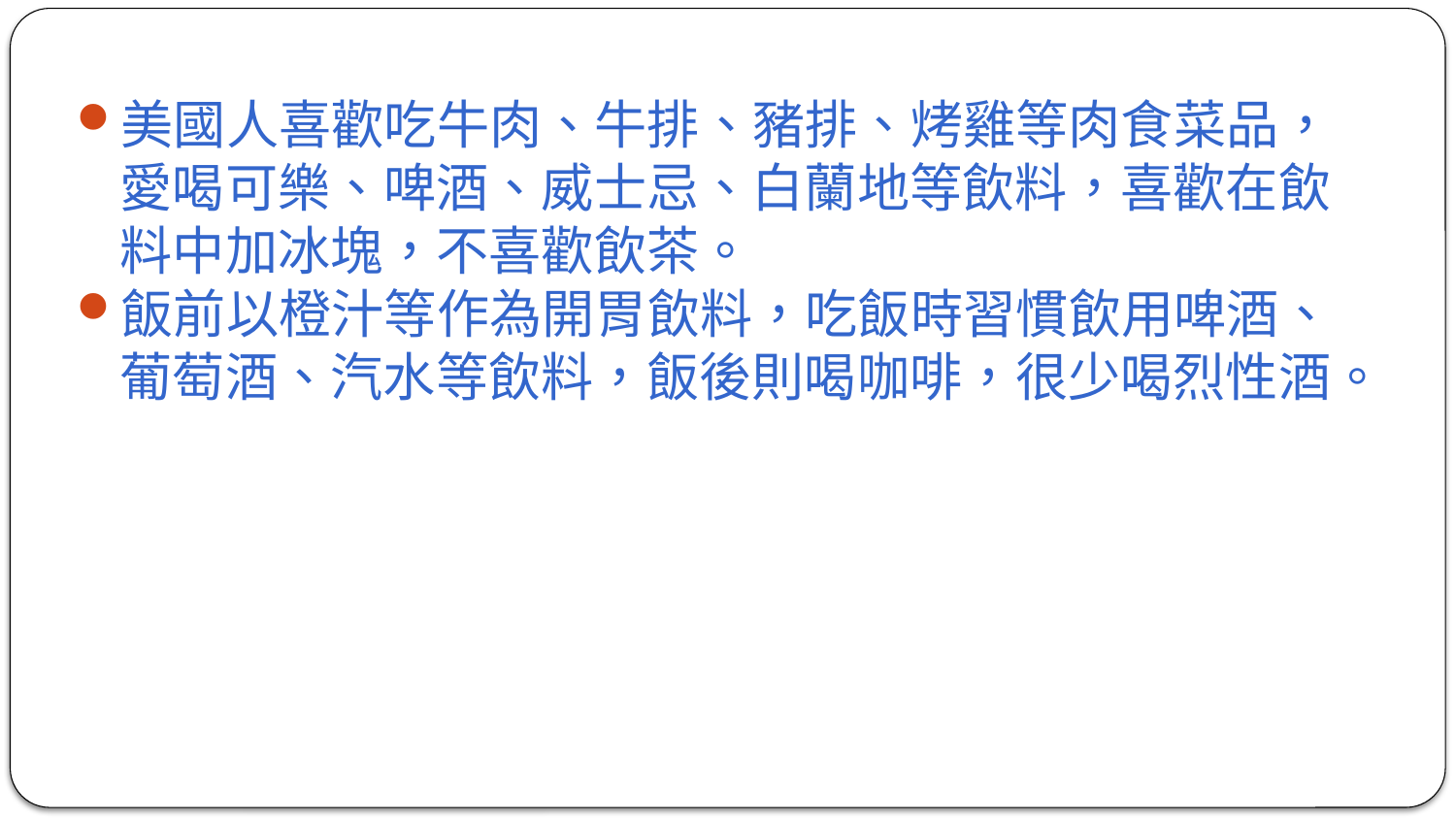

美國人喜歡吃牛肉、牛排、豬排、烤雞等肉食菜品，愛喝可樂、啤酒、威士忌、白蘭地等飲料，喜歡在飲料中加冰塊，不喜歡飲茶。
飯前以橙汁等作為開胃飲料，吃飯時習慣飲用啤酒、葡萄酒、汽水等飲料，飯後則喝咖啡，很少喝烈性酒。